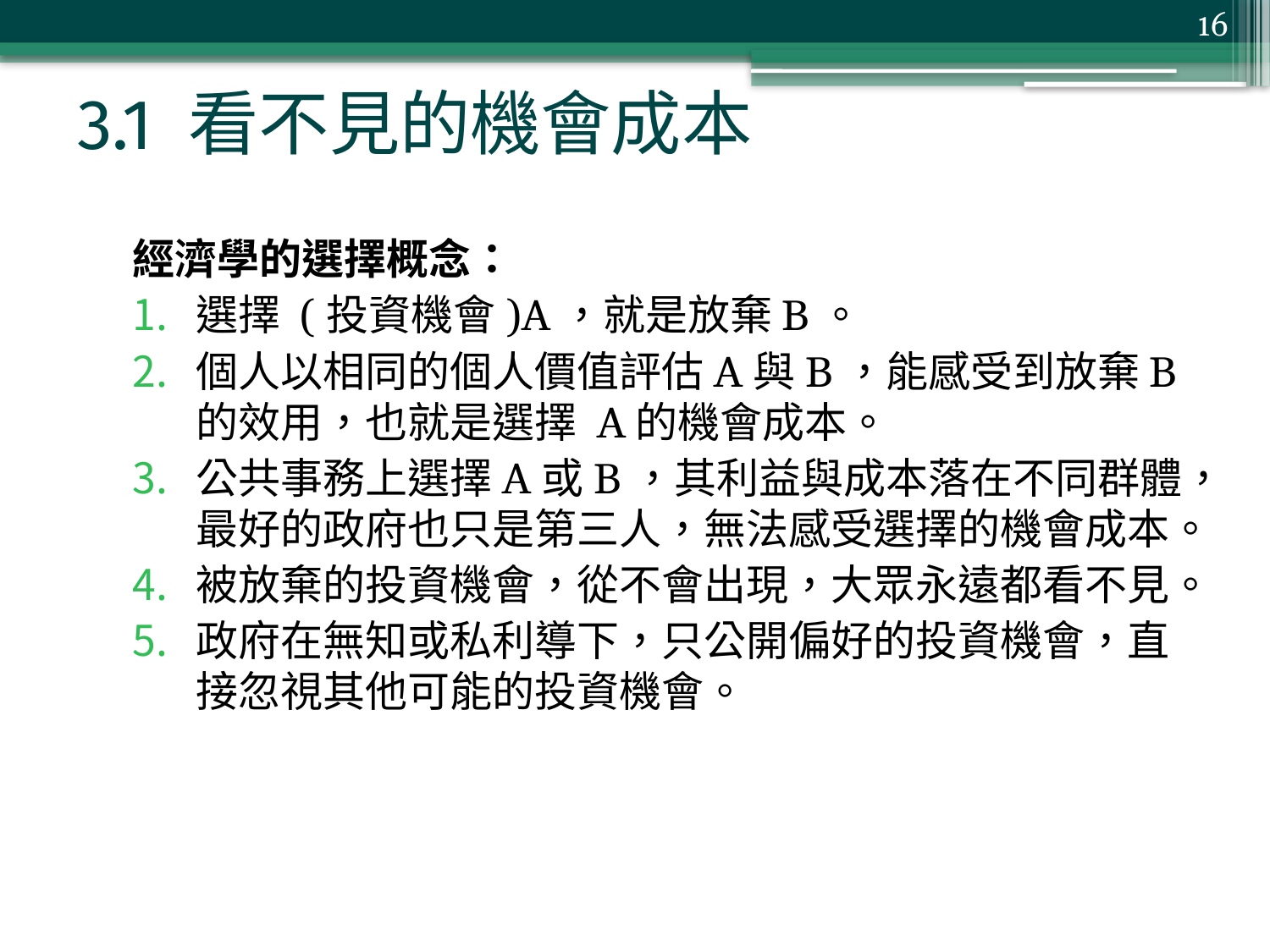

16
# 3.1 看不見的機會成本
經濟學的選擇概念：
選擇 (投資機會)A，就是放棄B。
個人以相同的個人價值評估A與B，能感受到放棄B的效用，也就是選擇 A的機會成本。
公共事務上選擇A或B，其利益與成本落在不同群體，最好的政府也只是第三人，無法感受選擇的機會成本。
被放棄的投資機會，從不會出現，大眾永遠都看不見。
政府在無知或私利導下，只公開偏好的投資機會，直接忽視其他可能的投資機會。